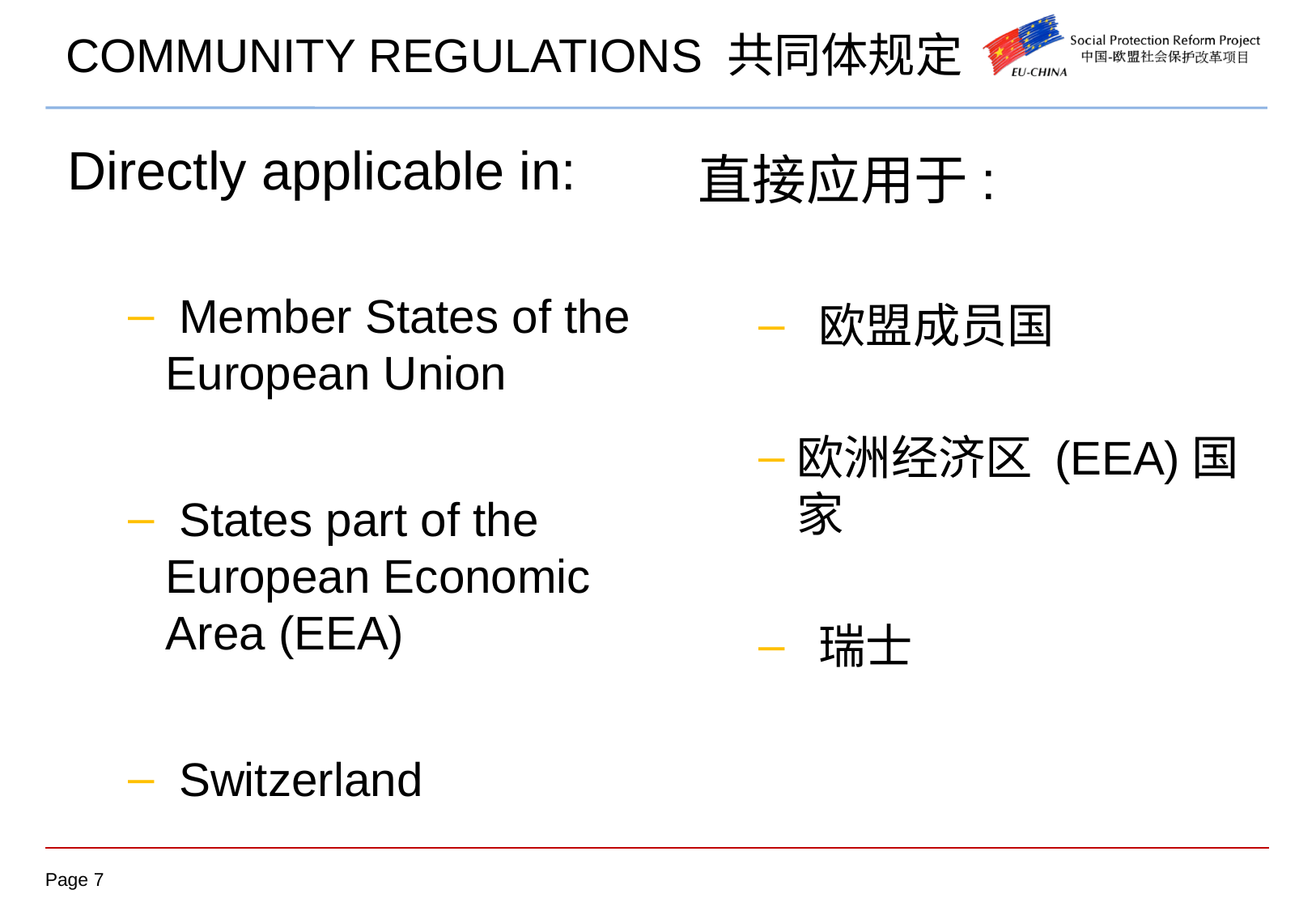

# COMMUNITY REGULATIONS 共同体规定
Directly applicable in:

 Member States of the European Union

 States part of the European Economic Area (EEA)

 Switzerland

直接应用于:

 欧盟成员国

欧洲经济区 (EEA)国家

 瑞士